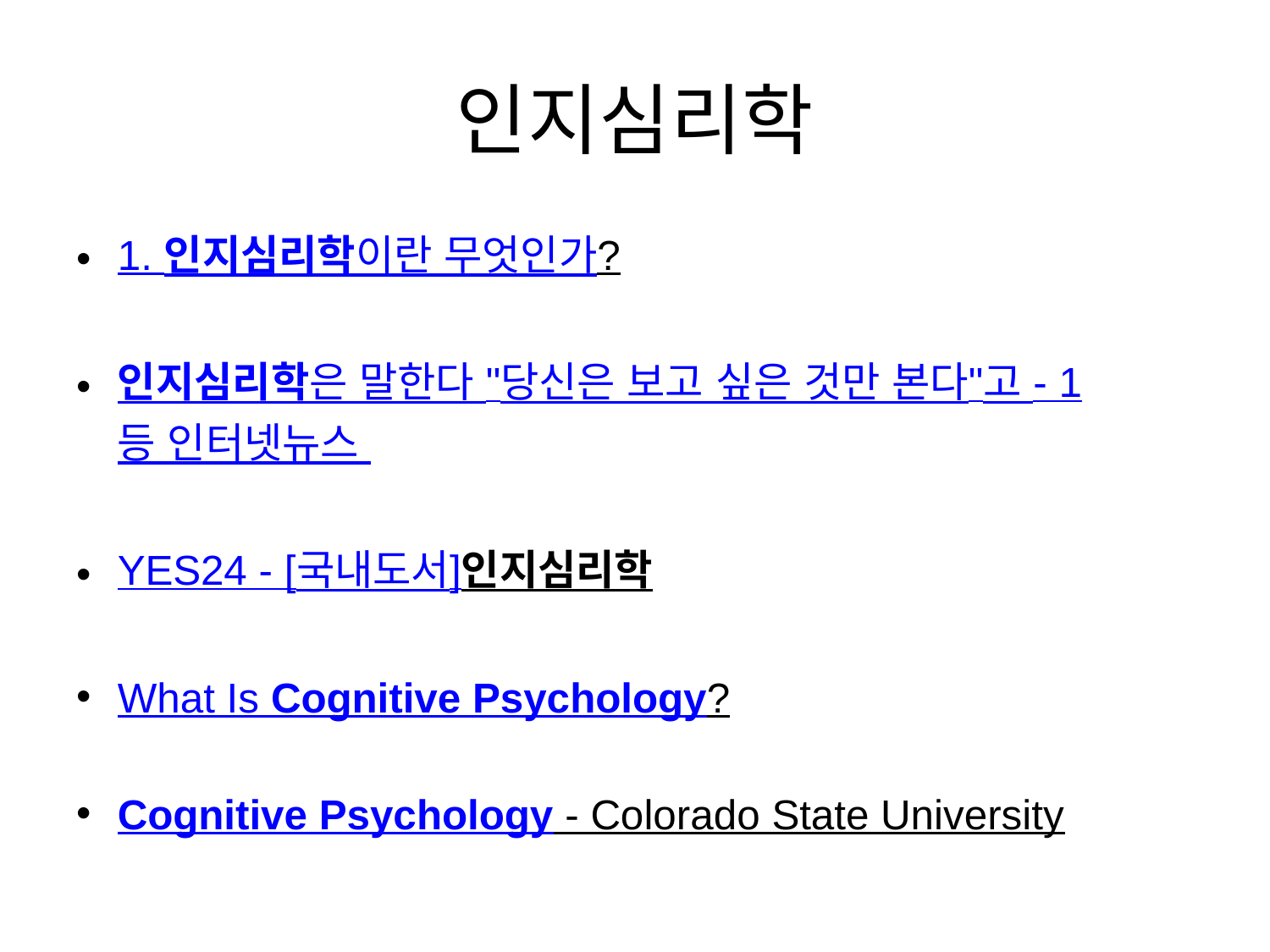

# 인지심리학
1. 인지심리학이란 무엇인가?

인지심리학은 말한다 "당신은 보고 싶은 것만 본다"고 - 1등 인터넷뉴스

YES24 - [국내도서]인지심리학

What Is Cognitive Psychology?

Cognitive Psychology - Colorado State University